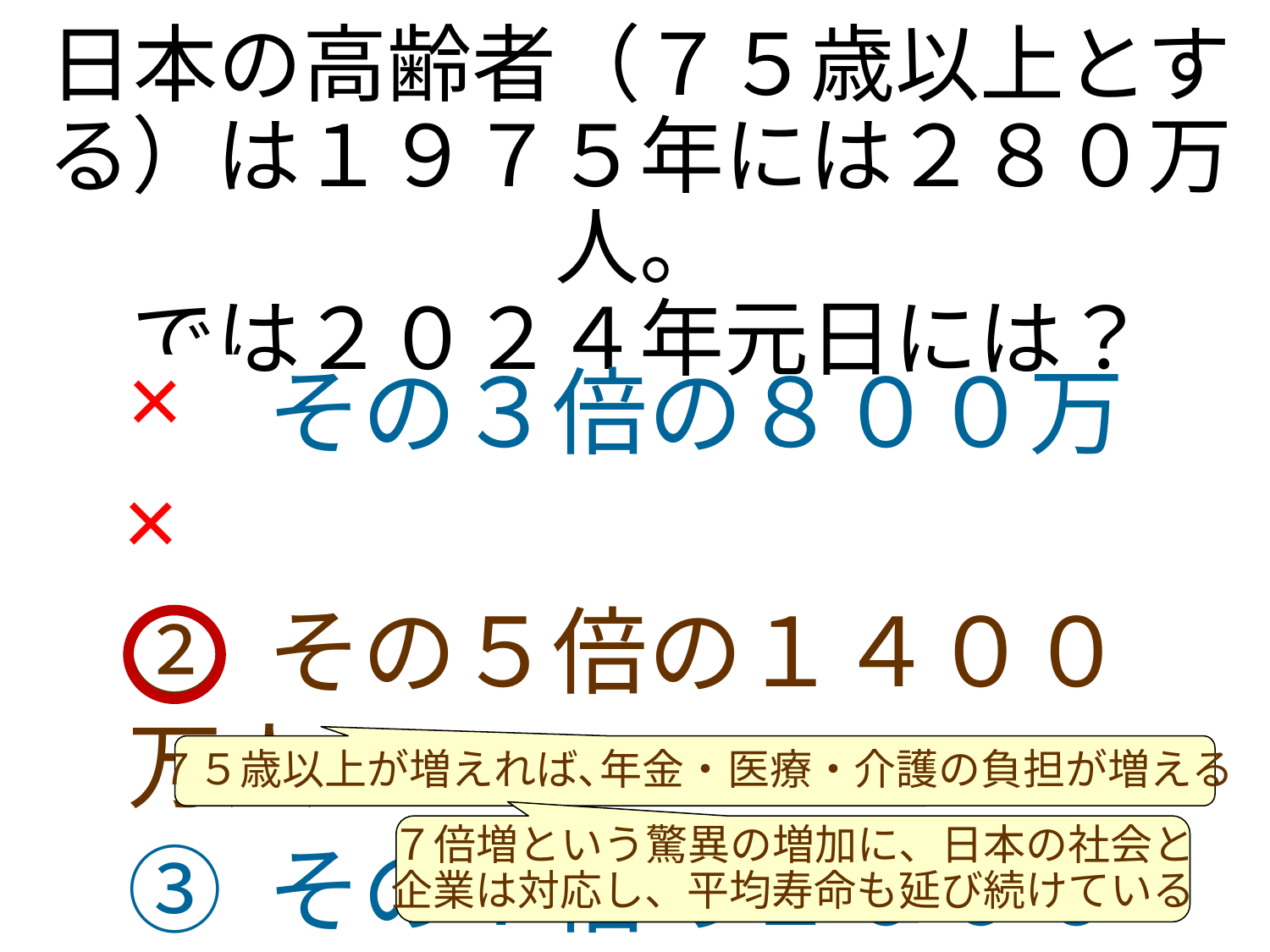

日本の高齢者（７５歳以上とする）は１９７５年には２８０万人。
では２０２４年元日には？
① その３倍の８００万人
② その５倍の１４００万人
③ その７倍の２０００万人
×
×

７５歳以上が増えれば､年金・医療・介護の負担が増える
７倍増という驚異の増加に、日本の社会と
企業は対応し、平均寿命も延び続けている